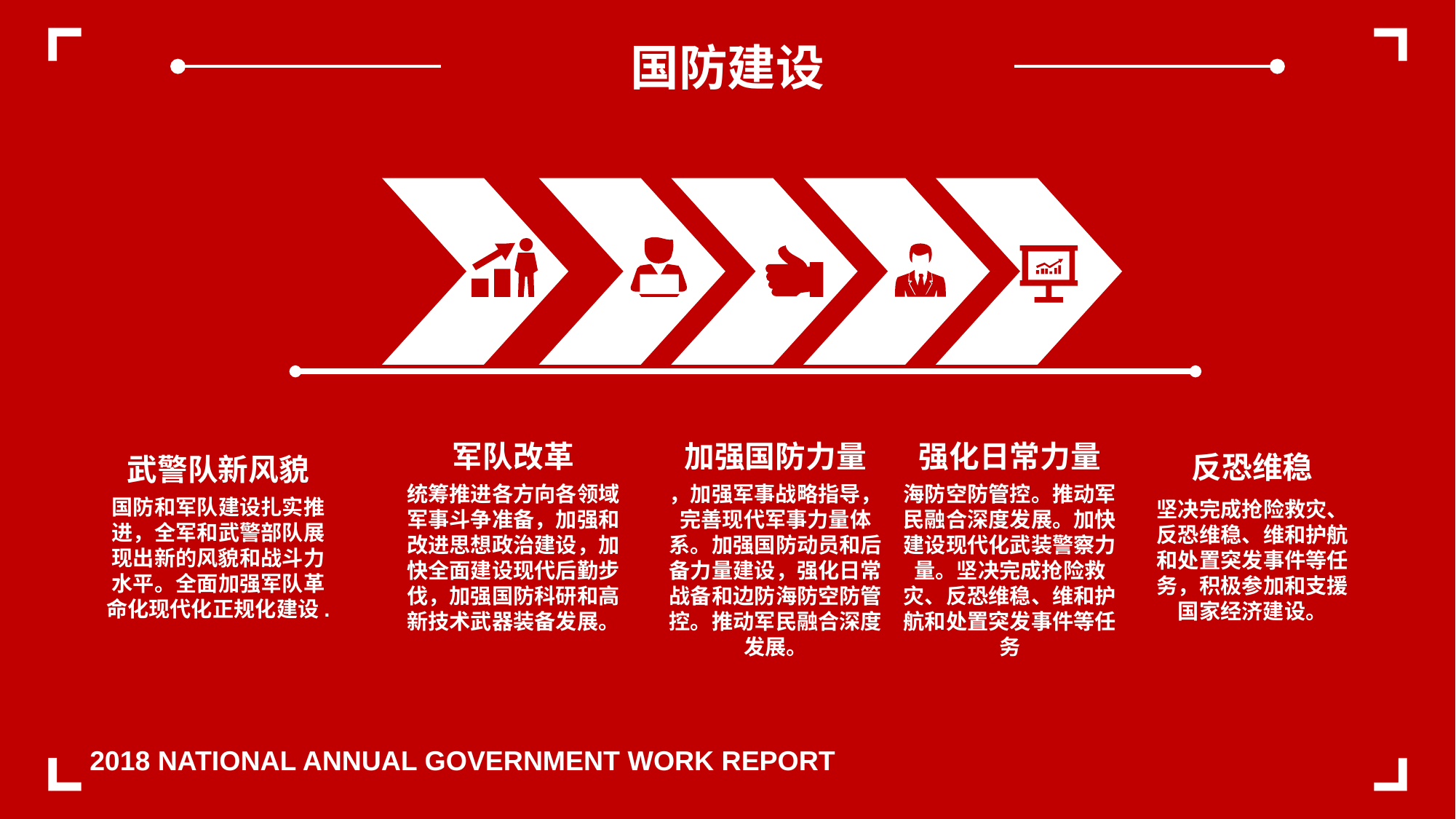

国防建设

军队改革
统筹推进各方向各领域军事斗争准备，加强和改进思想政治建设，加快全面建设现代后勤步伐，加强国防科研和高新技术武器装备发展。
加强国防力量
，加强军事战略指导，完善现代军事力量体系。加强国防动员和后备力量建设，强化日常战备和边防海防空防管控。推动军民融合深度发展。
强化日常力量
海防空防管控。推动军民融合深度发展。加快建设现代化武装警察力量。坚决完成抢险救灾、反恐维稳、维和护航和处置突发事件等任务
反恐维稳
坚决完成抢险救灾、反恐维稳、维和护航和处置突发事件等任务，积极参加和支援国家经济建设。
武警队新风貌
国防和军队建设扎实推进，全军和武警部队展现出新的风貌和战斗力水平。全面加强军队革命化现代化正规化建设.
2018 NATIONAL ANNUAL GOVERNMENT WORK REPORT